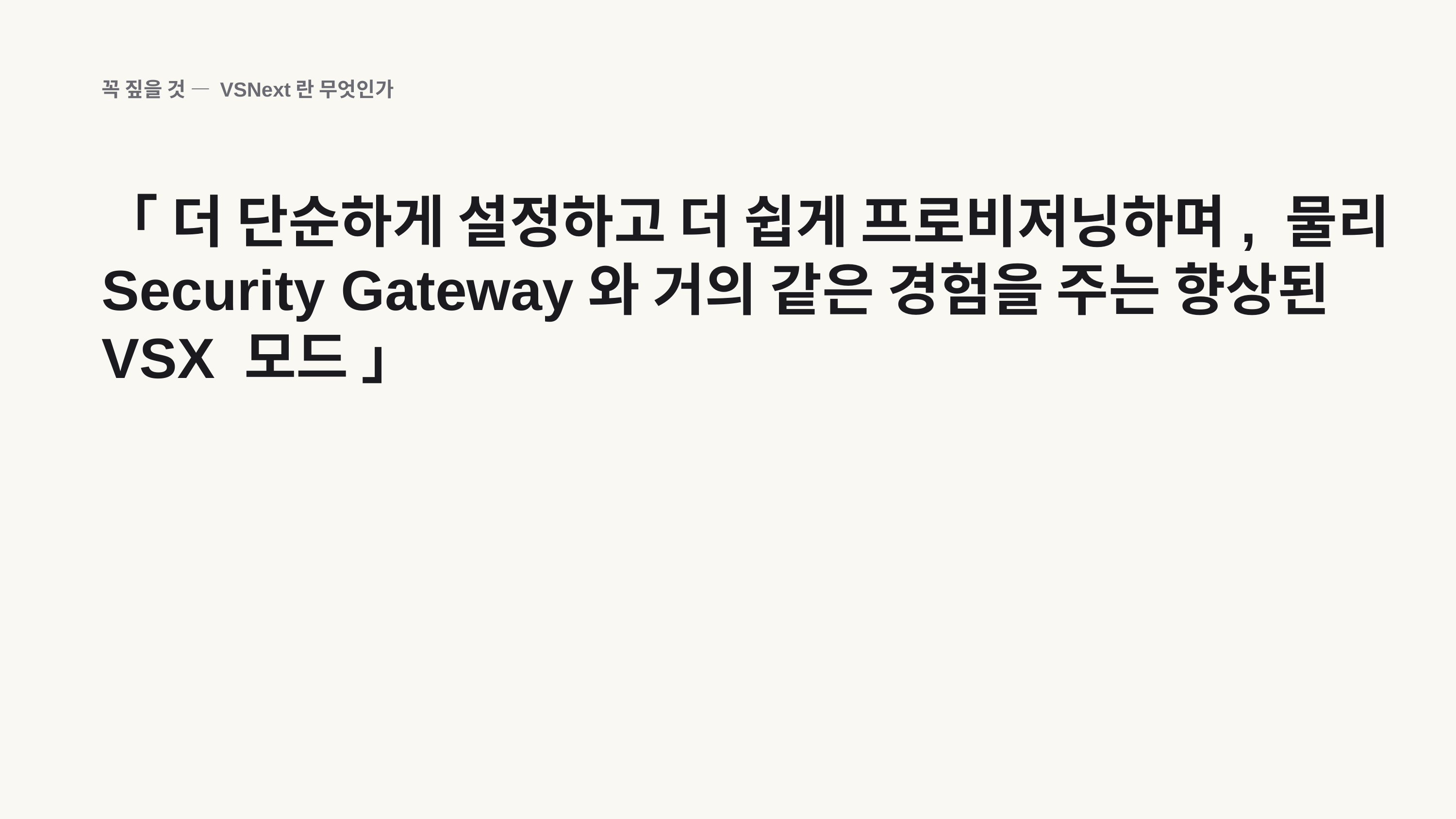

꼭 짚을 것 — VSNext란 무엇인가
「 더 단순하게 설정하고 더 쉽게 프로비저닝하며, 물리 Security Gateway와 거의 같은 경험을 주는 향상된 VSX 모드 」